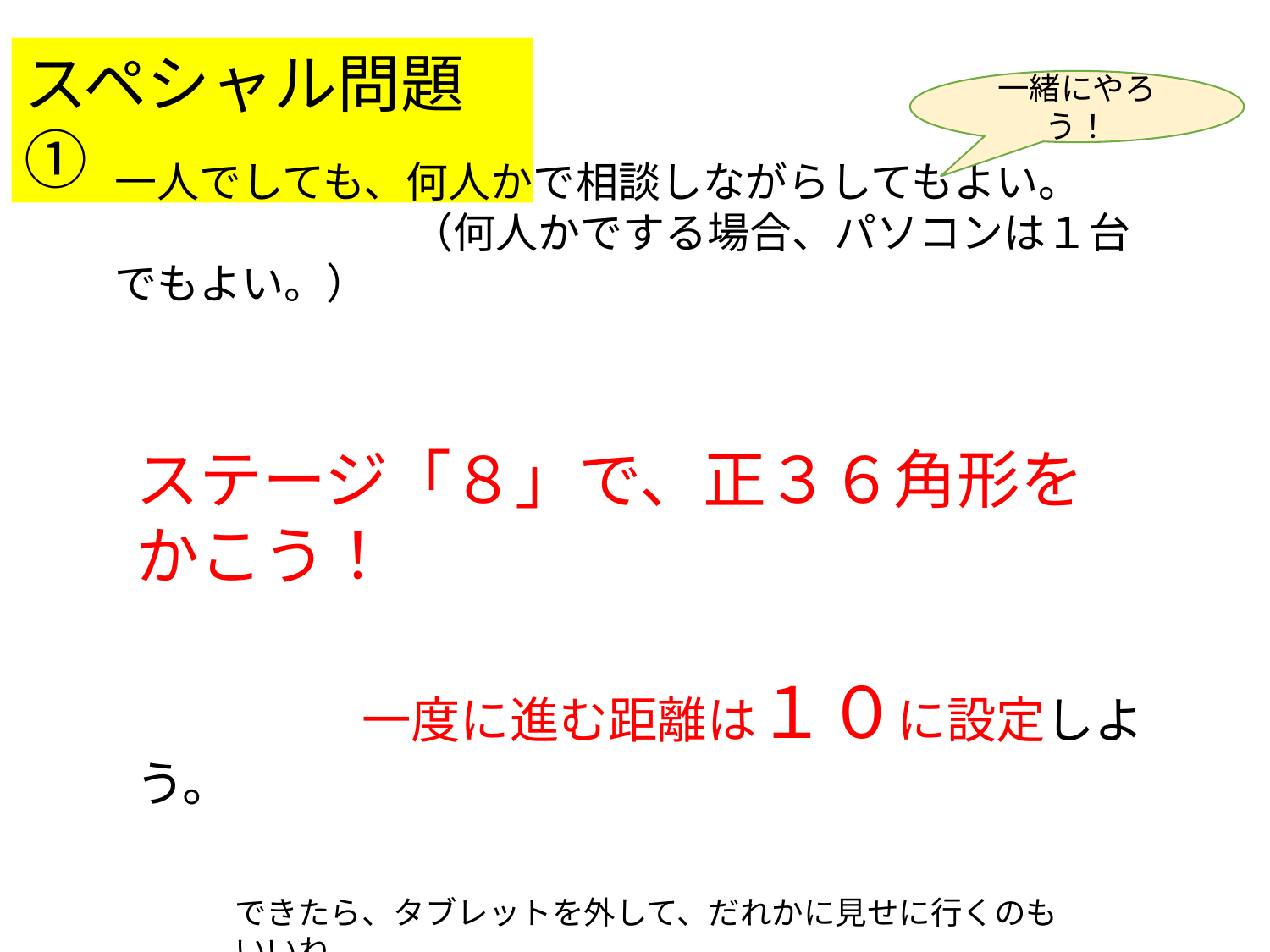

スペシャル問題①
一緒にやろう！
一人でしても、何人かで相談しながらしてもよい。
　　　　　　　（何人かでする場合、パソコンは１台でもよい。）

ステージ「８」で、正３６角形をかこう！

　　　　　　一度に進む距離は１０に設定しよう。

できたら、タブレットを外して、だれかに見せに行くのもいいね。